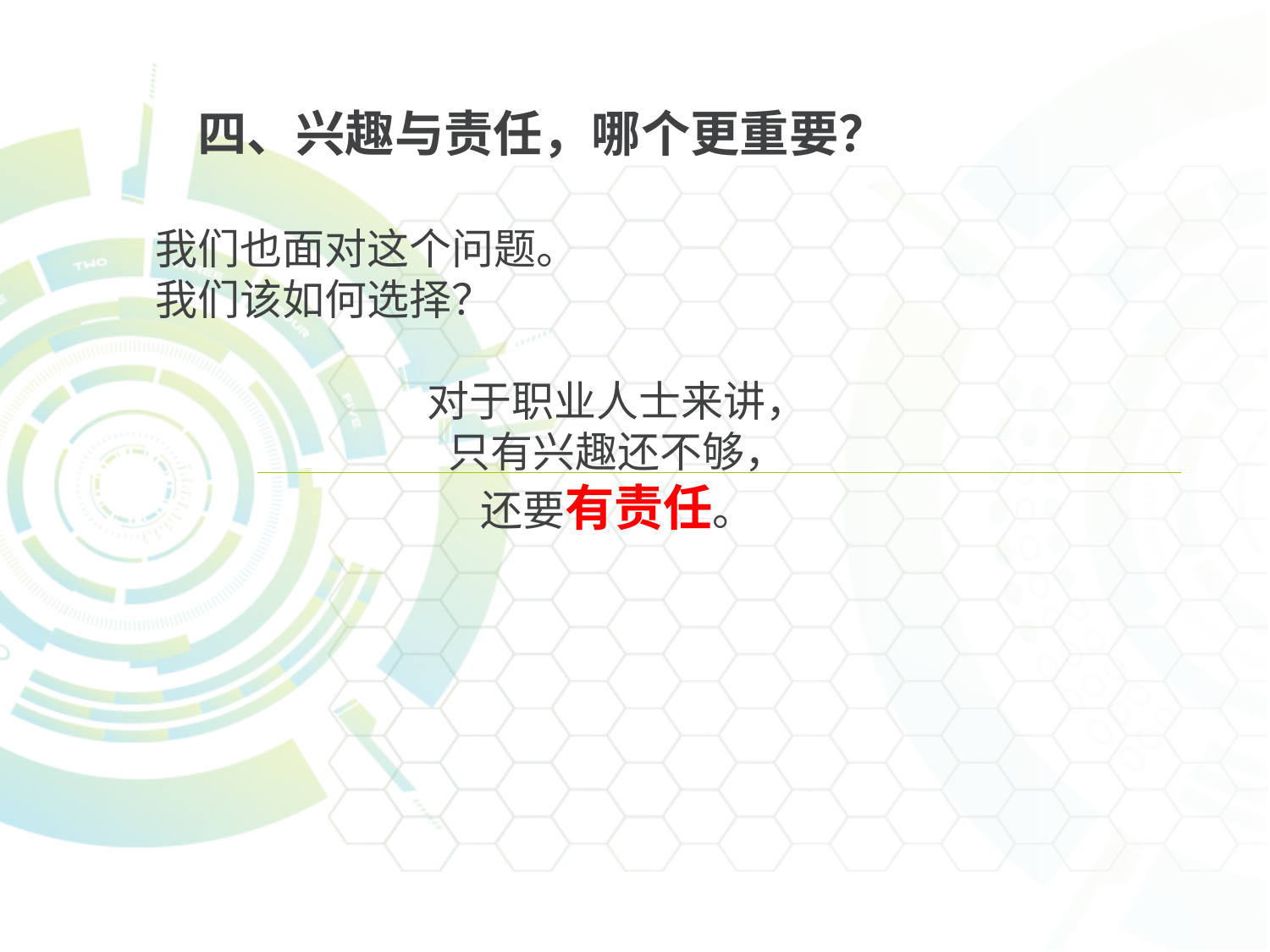

四、兴趣与责任，哪个更重要？
    我们也面对这个问题。
    我们该如何选择？

对于职业人士来讲，
只有兴趣还不够，
还要有责任。